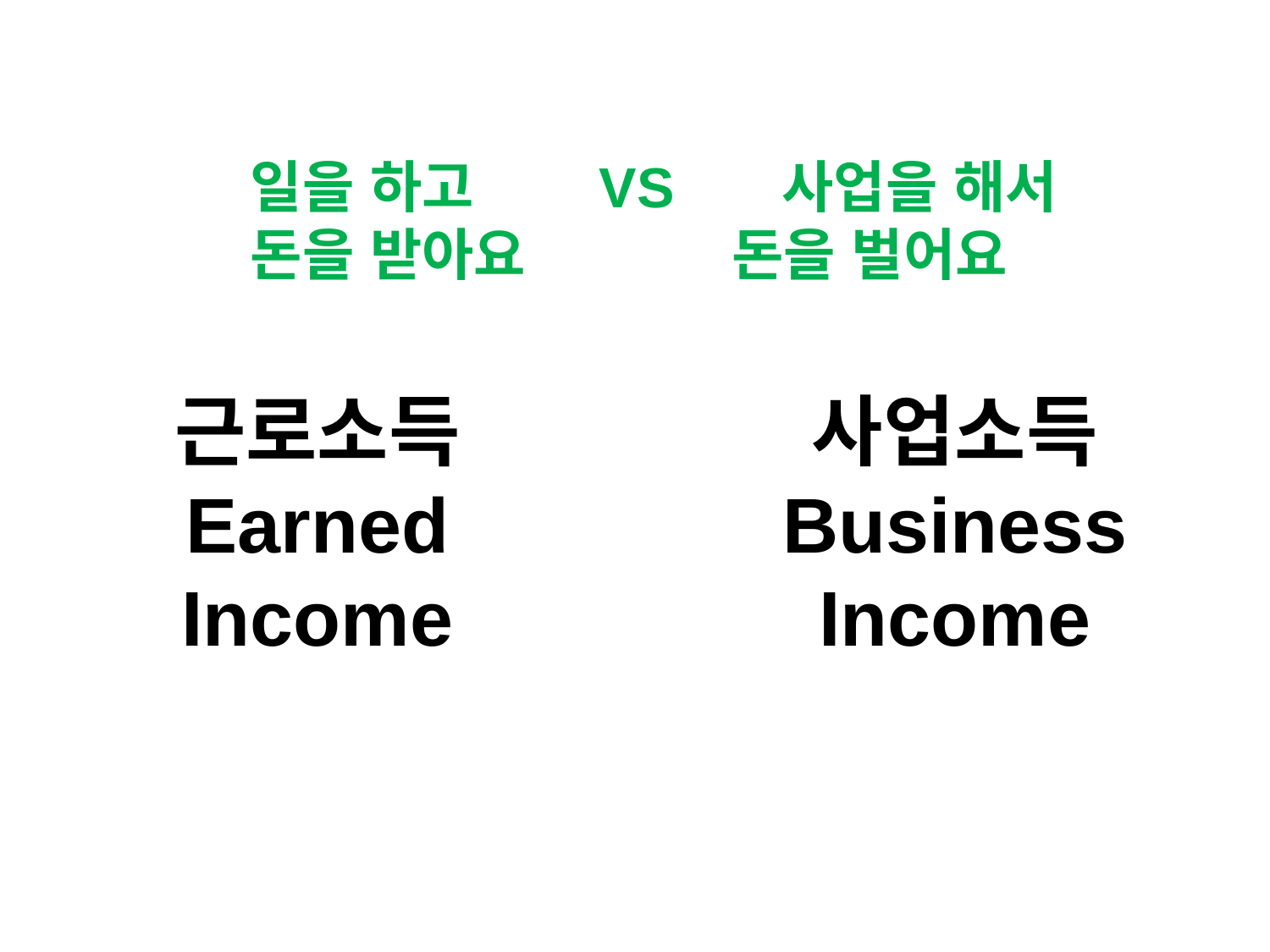

일을 하고       VS      사업을 해서
돈을 받아요             돈을 벌어요
근로소득
Earned
Income

사업소득
Business
Income